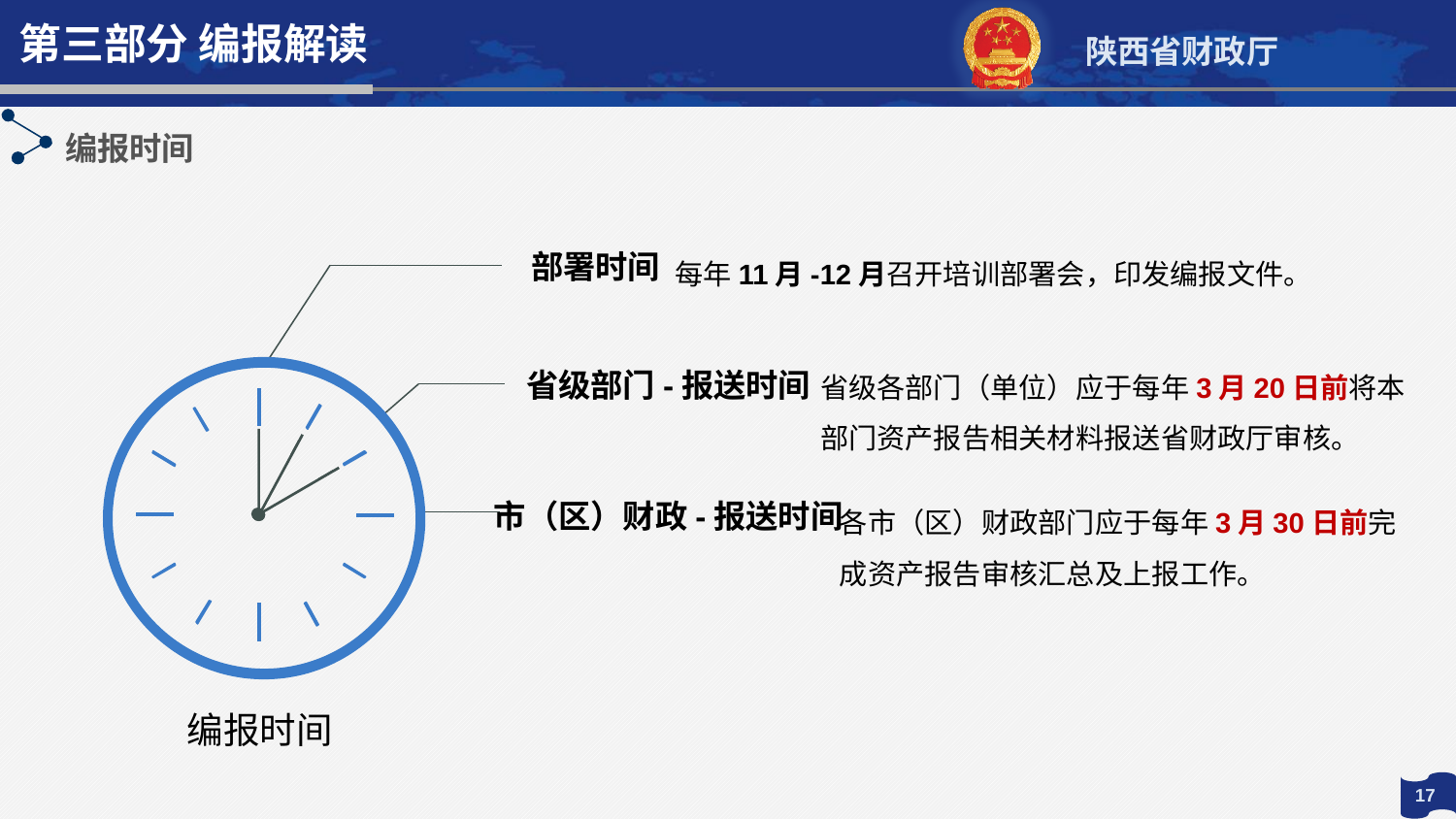

第三部分 编报解读

编报时间
部署时间
每年11月-12月召开培训部署会，印发编报文件。
省级各部门（单位）应于每年3月20日前将本部门资产报告相关材料报送省财政厅审核。

省级部门-报送时间

各市（区）财政部门应于每年3月30日前完成资产报告审核汇总及上报工作。

市（区）财政-报送时间
编报时间